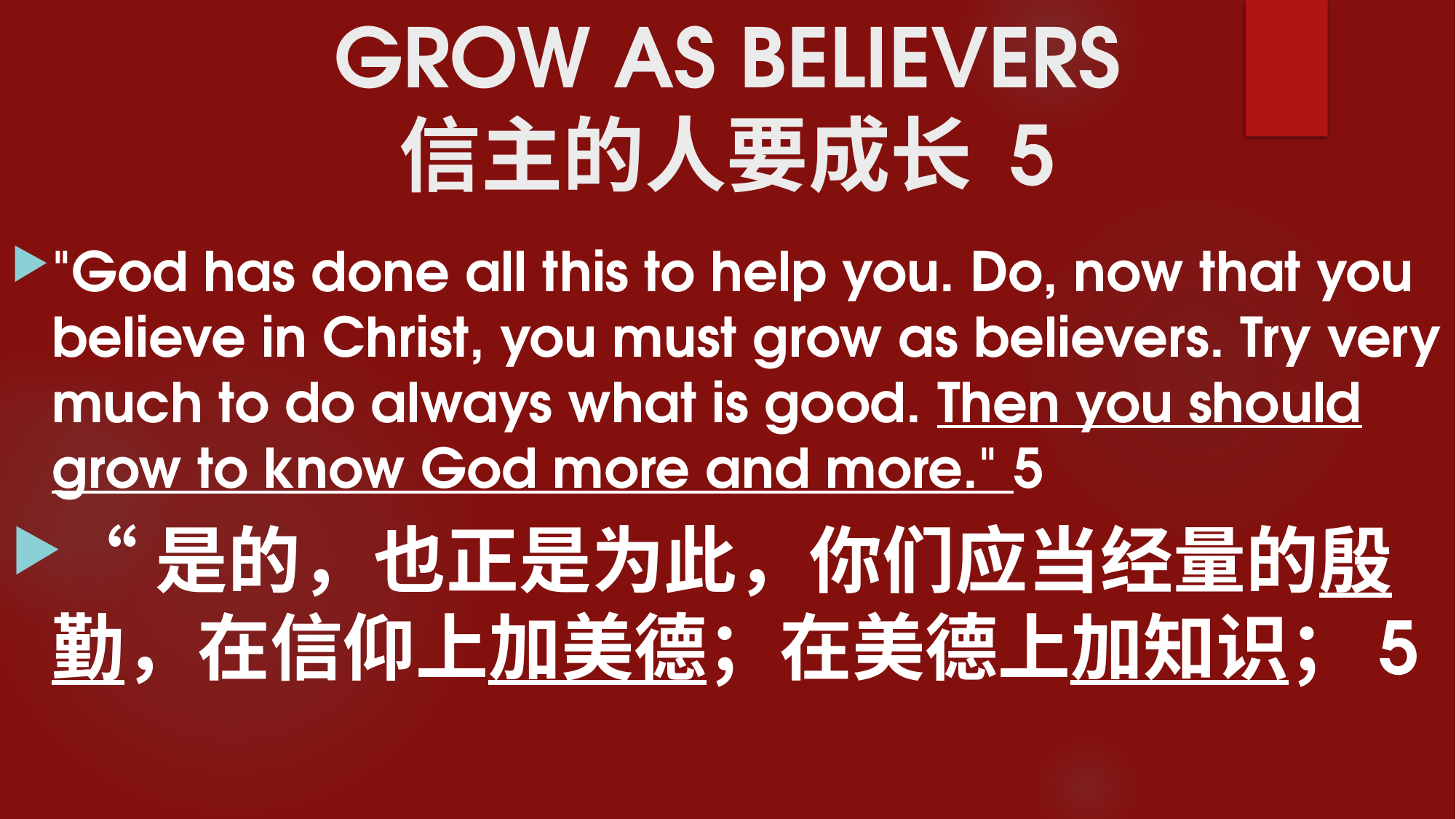

# GROW AS BELIEVERS 信主的人要成长 5
"God has done all this to help you. Do, now that you believe in Christ, you must grow as believers. Try very much to do always what is good. Then you should grow to know God more and more." 5
“是的，也正是为此，你们应当经量的殷勤，在信仰上加美德；在美德上加知识；5